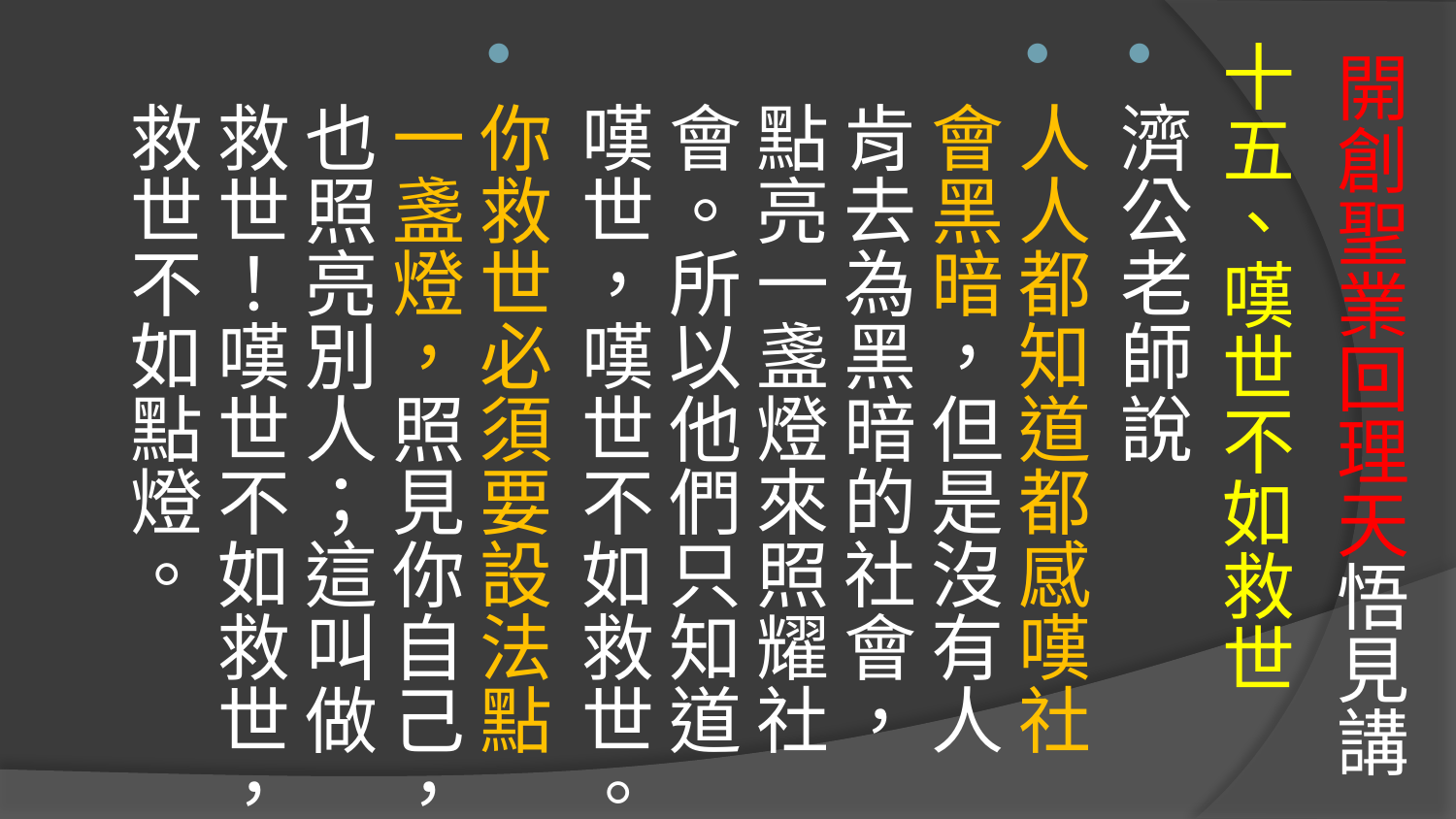

十五、嘆世不如救世
濟公老師說
人人都知道都感嘆社會黑暗，但是沒有人肯去為黑暗的社會，點亮一盞燈來照耀社會。所以他們只知道嘆世，嘆世不如救世。
你救世必須要設法點一盞燈，照見你自己，也照亮別人；這叫做救世！嘆世不如救世，救世不如點燈。

# 開創聖業回理天悟見講